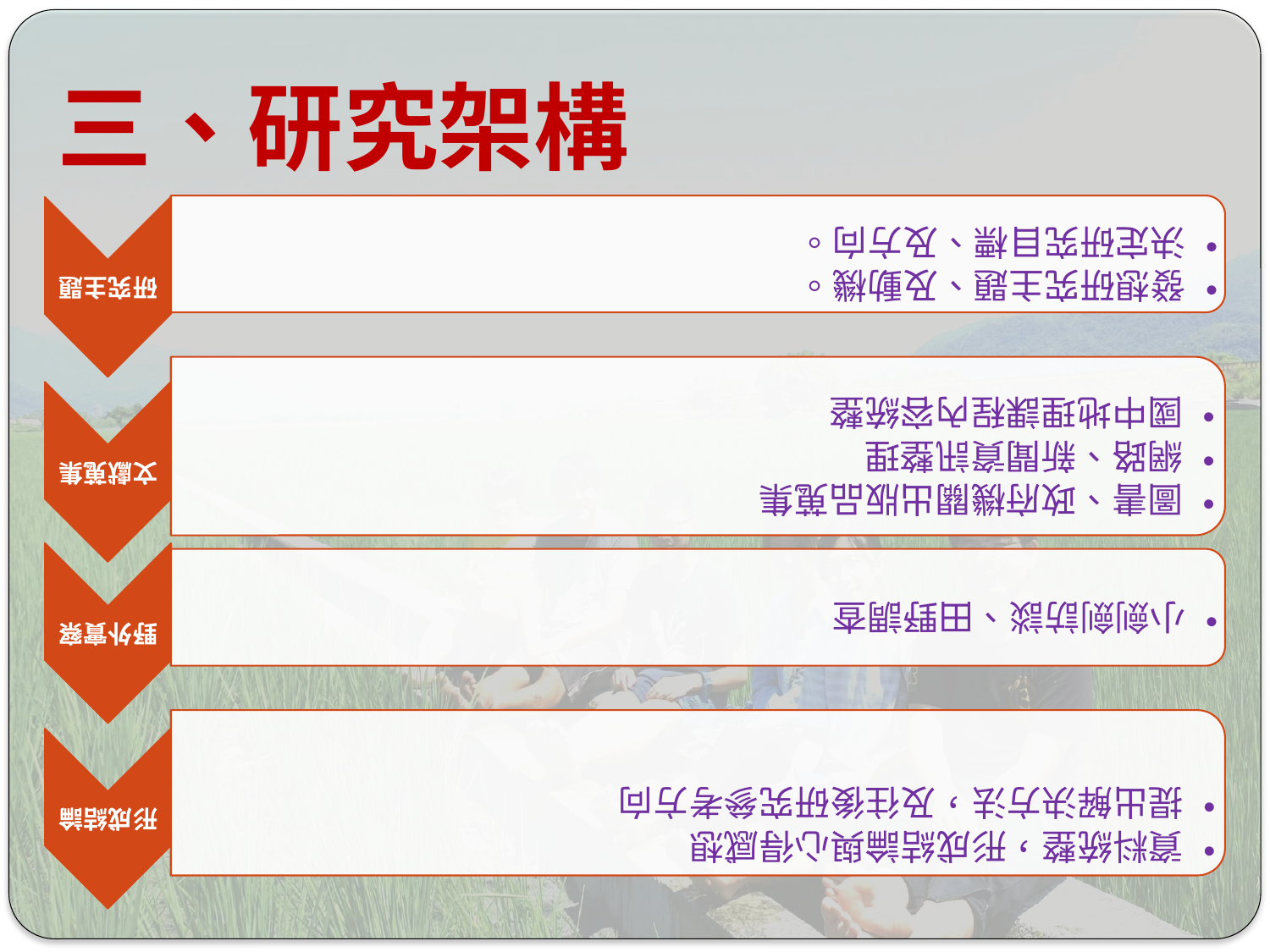

# 三、研究架構
研究主題
發想研究主題、及動機。
決定研究目標、及方向。
文獻蒐集
圖書、政府機關出版品蒐集
網路、新聞資訊整理
國中地理課程內容統整
野外實察
小劍劍訪談、田野調查
形成結論
資料統整，形成結論與心得感想
提出解決方法，及往後研究參考方向